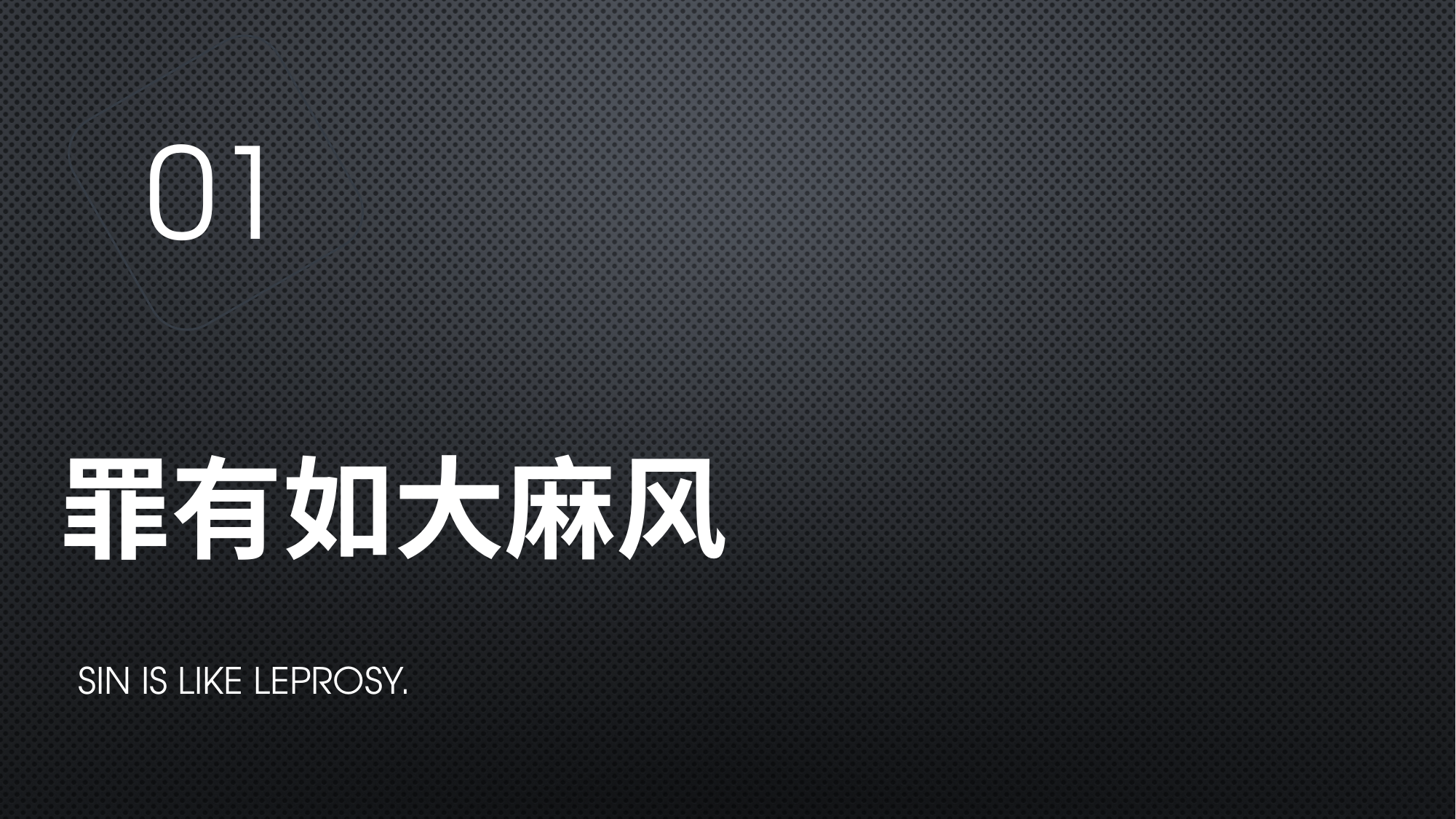

01
# 罪有如大麻风
Sin Is Like Leprosy.